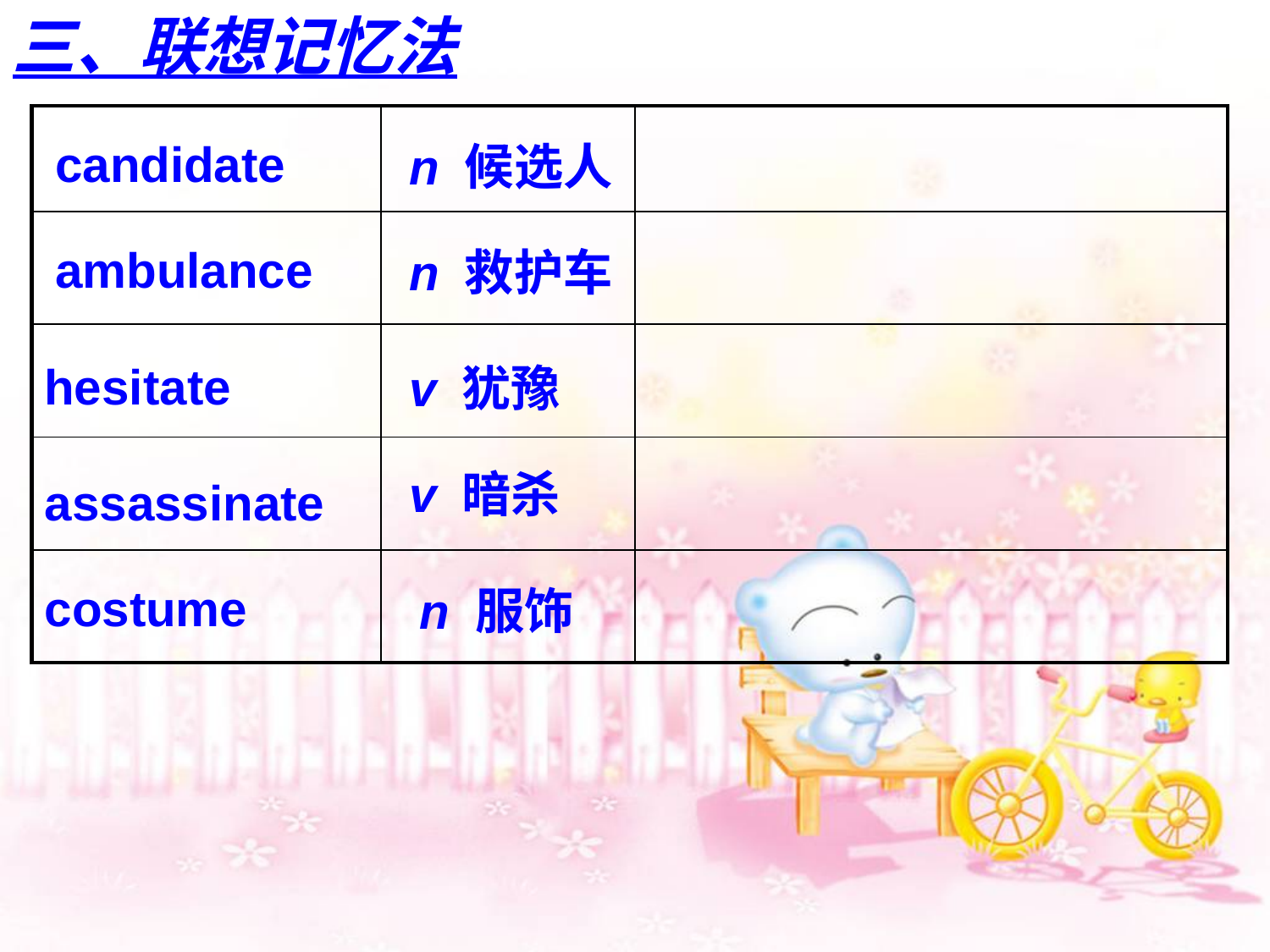

三、联想记忆法
|  |  |  |
| --- | --- | --- |
|  |  |  |
|  |  |  |
|  |  |  |
|  |  |  |
candidate
n 候选人
ambulance
n 救护车
hesitate
v 犹豫
v 暗杀
assassinate
costume
n 服饰